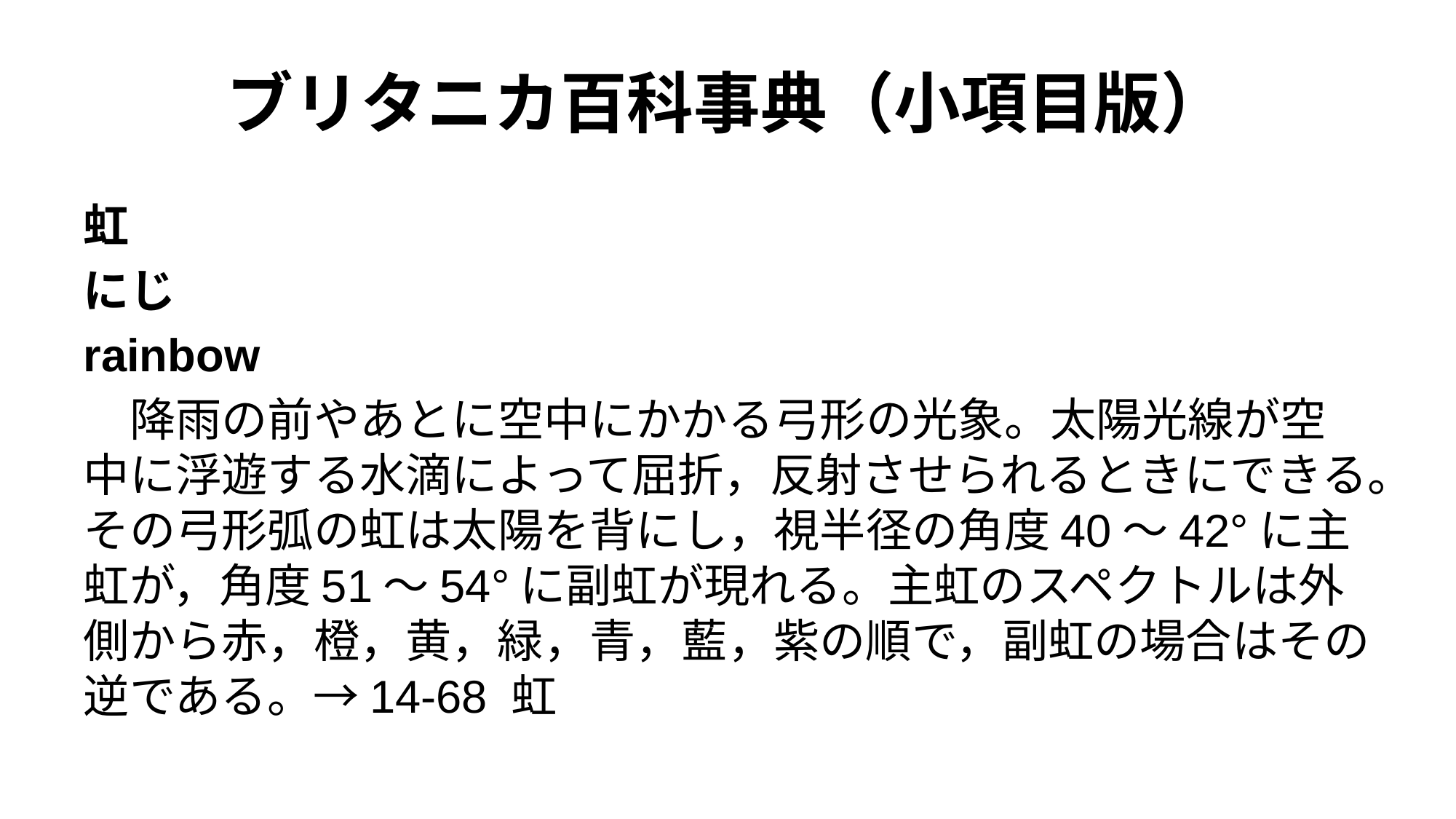

# ブリタニカ百科事典（小項目版）
虹
にじ
rainbow
　降雨の前やあとに空中にかかる弓形の光象。太陽光線が空中に浮遊する水滴によって屈折，反射させられるときにできる。その弓形弧の虹は太陽を背にし，視半径の角度40〜42°に主虹が，角度51〜54°に副虹が現れる。主虹のスペクトルは外側から赤，橙，黄，緑，青，藍，紫の順で，副虹の場合はその逆である。→14-68 虹